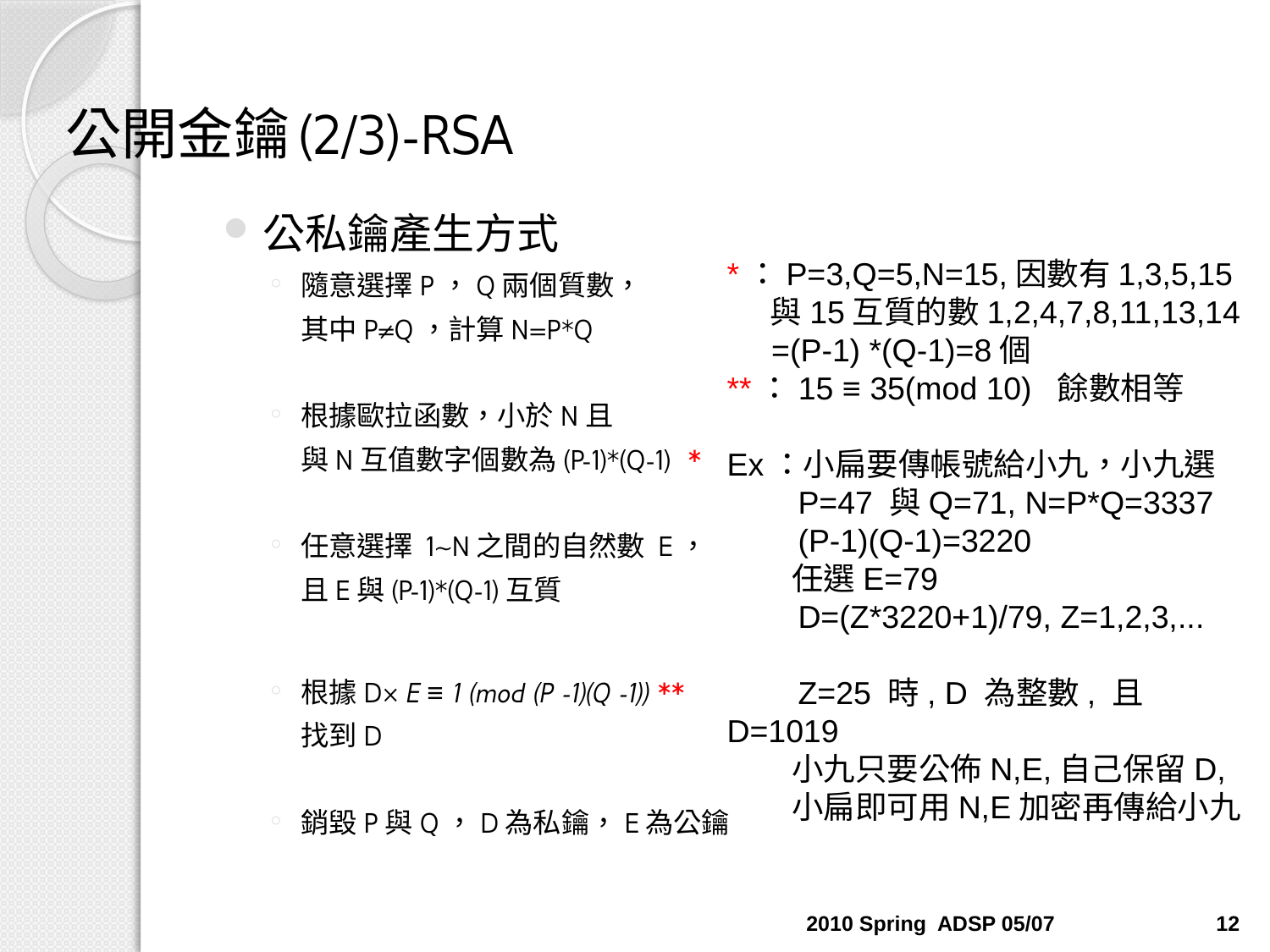

# 公開金鑰(2/3)-RSA
公私鑰產生方式
隨意選擇P，Q兩個質數，
	其中P≠Q，計算N=P*Q

根據歐拉函數，小於N且
	與N互值數字個數為(P-1)*(Q-1)  *

任意選擇 1~N之間的自然數 E，
	且E與(P-1)*(Q-1)互質

根據D× E ≡ 1 (mod (P -1)(Q -1)) **
	找到D

銷毀P與Q，D為私鑰，E為公鑰

*：P=3,Q=5,N=15,因數有1,3,5,15
     與15互質的數1,2,4,7,8,11,13,14
     =(P-1) *(Q-1)=8個
**：15 ≡ 35(mod 10)  餘數相等

Ex：小扁要傳帳號給小九，小九選
        P=47 與Q=71, N=P*Q=3337
        (P-1)(Q-1)=3220
        任選E=79
        D=(Z*3220+1)/79, Z=1,2,3,...

        Z=25 時, D 為整數, 且D=1019
        小九只要公佈N,E,自己保留D,
        小扁即可用N,E加密再傳給小九
2010 Spring  ADSP 05/07
12